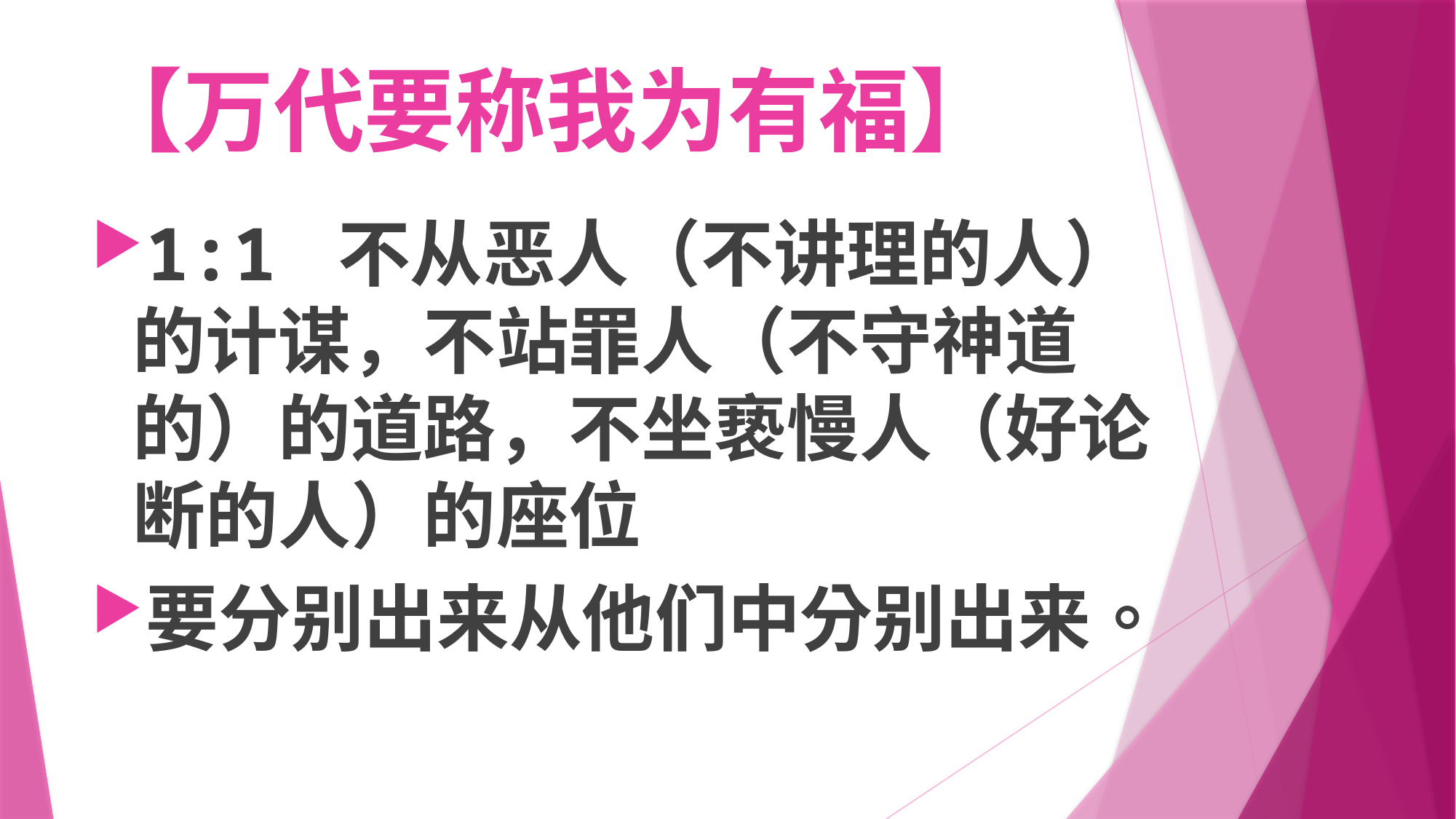

# 【万代要称我为有福】
1:1 不从恶人（不讲理的人）的计谋，不站罪人（不守神道的）的道路，不坐亵慢人（好论断的人）的座位
要分别出来从他们中分别出来。